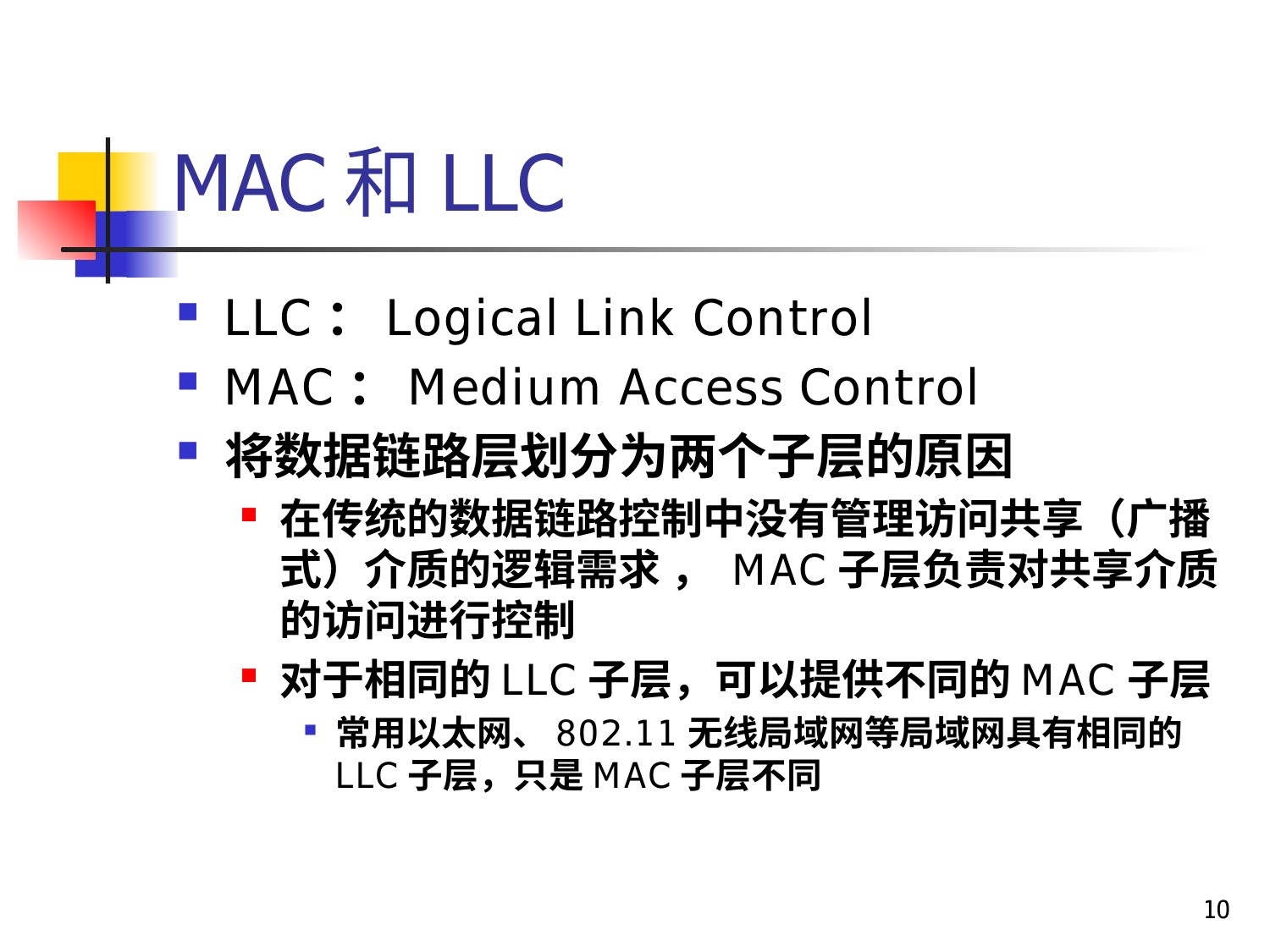

# MAC和LLC
LLC：Logical Link Control
MAC：Medium Access Control
将数据链路层划分为两个子层的原因
在传统的数据链路控制中没有管理访问共享（广播式）介质的逻辑需求 ， MAC子层负责对共享介质的访问进行控制
对于相同的LLC子层，可以提供不同的MAC子层
常用以太网、802.11无线局域网等局域网具有相同的LLC子层，只是MAC子层不同
10